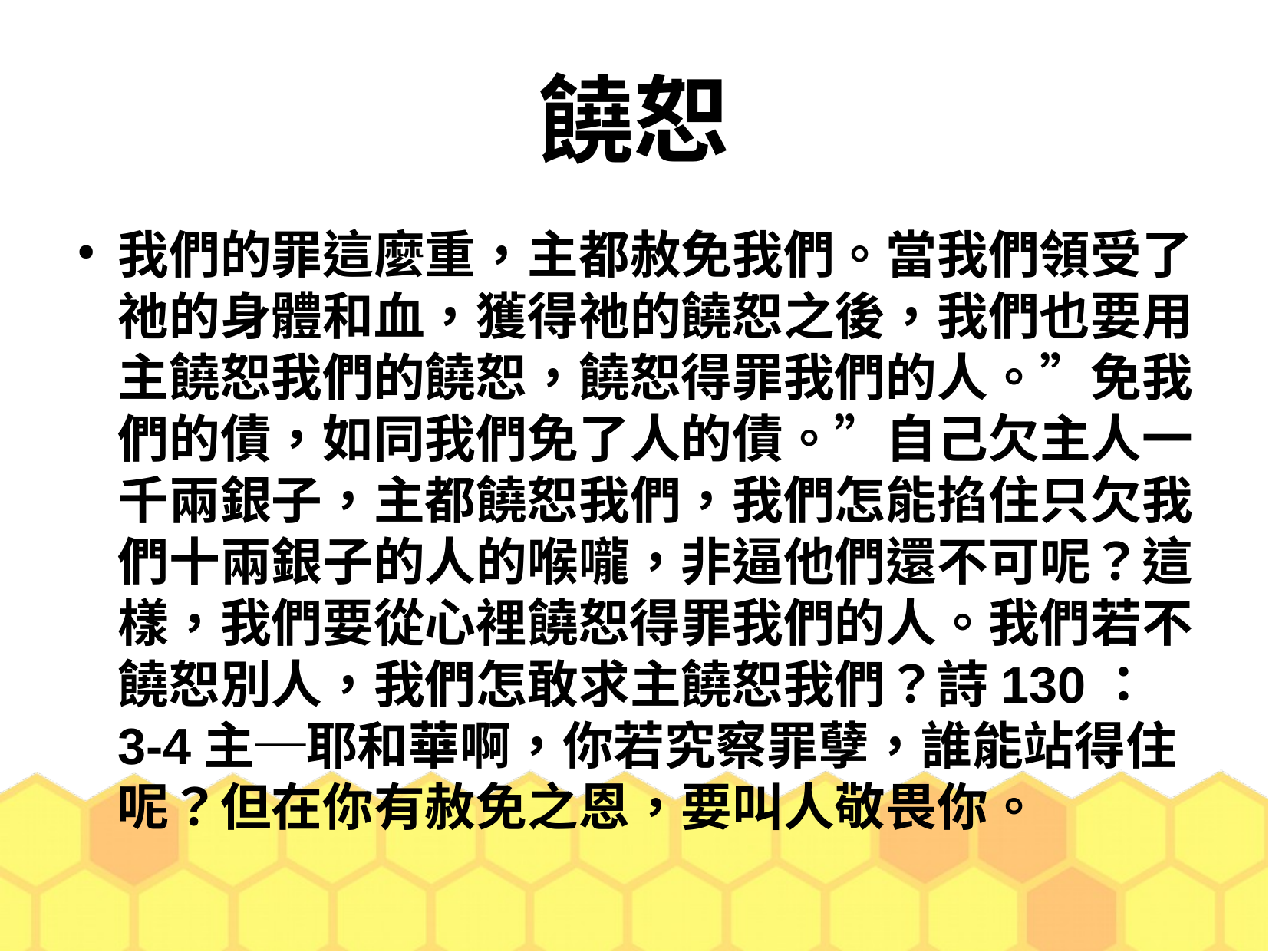

饒恕
我們的罪這麼重，主都赦免我們。當我們領受了祂的身體和血，獲得祂的饒恕之後，我們也要用主饒恕我們的饒恕，饒恕得罪我們的人。”免我們的債，如同我們免了人的債。”自己欠主人一千兩銀子，主都饒恕我們，我們怎能掐住只欠我們十兩銀子的人的喉嚨，非逼他們還不可呢？這樣，我們要從心裡饒恕得罪我們的人。我們若不饒恕別人，我們怎敢求主饒恕我們？詩130：3-4主─耶和華啊，你若究察罪孽，誰能站得住呢？但在你有赦免之恩，要叫人敬畏你。